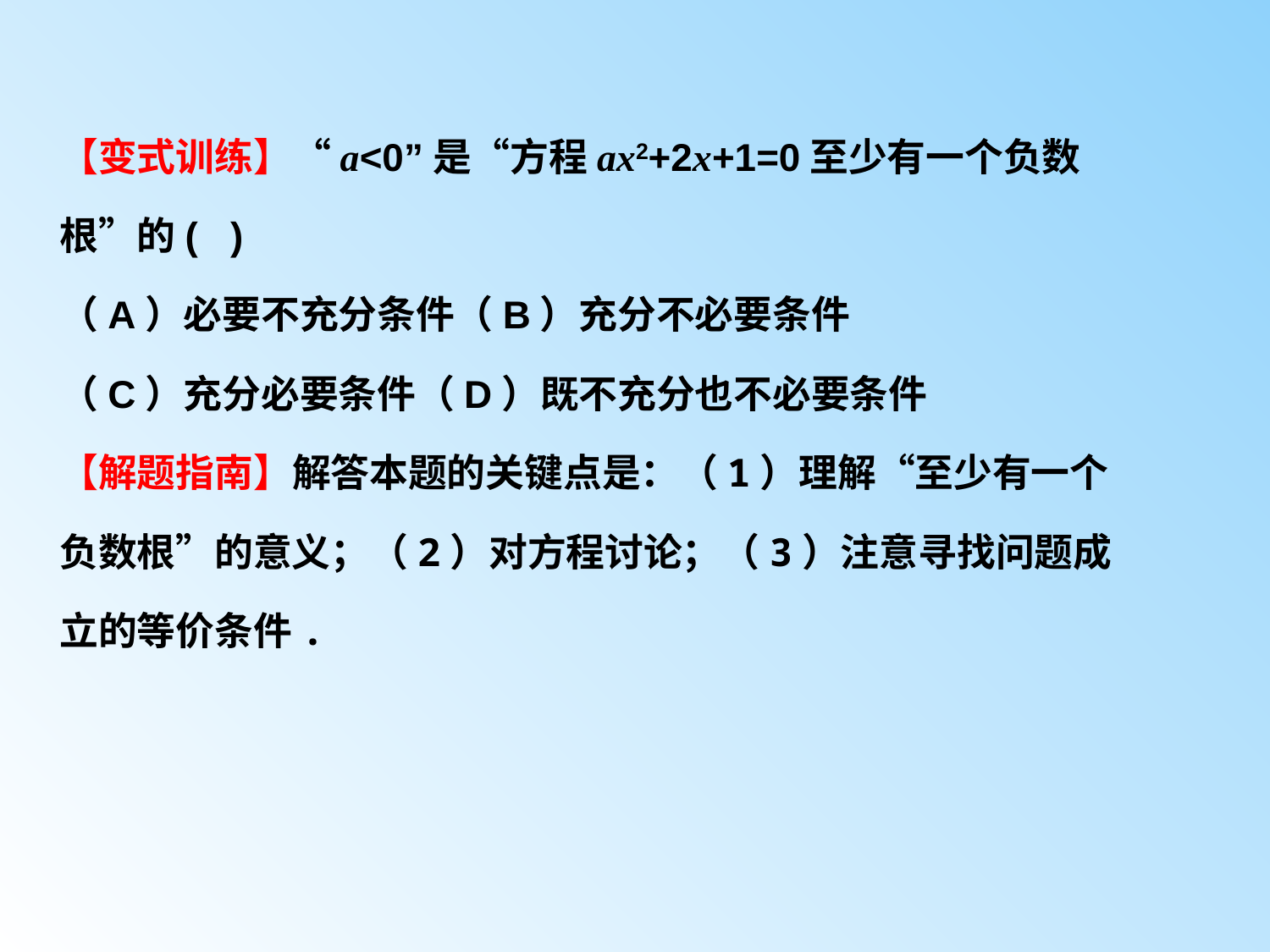

【变式训练】“a<0”是“方程ax2+2x+1=0至少有一个负数根”的(   )
（A）必要不充分条件（B）充分不必要条件
（C）充分必要条件（D）既不充分也不必要条件
【解题指南】解答本题的关键点是：（1）理解“至少有一个负数根”的意义；（2）对方程讨论；（3）注意寻找问题成立的等价条件.